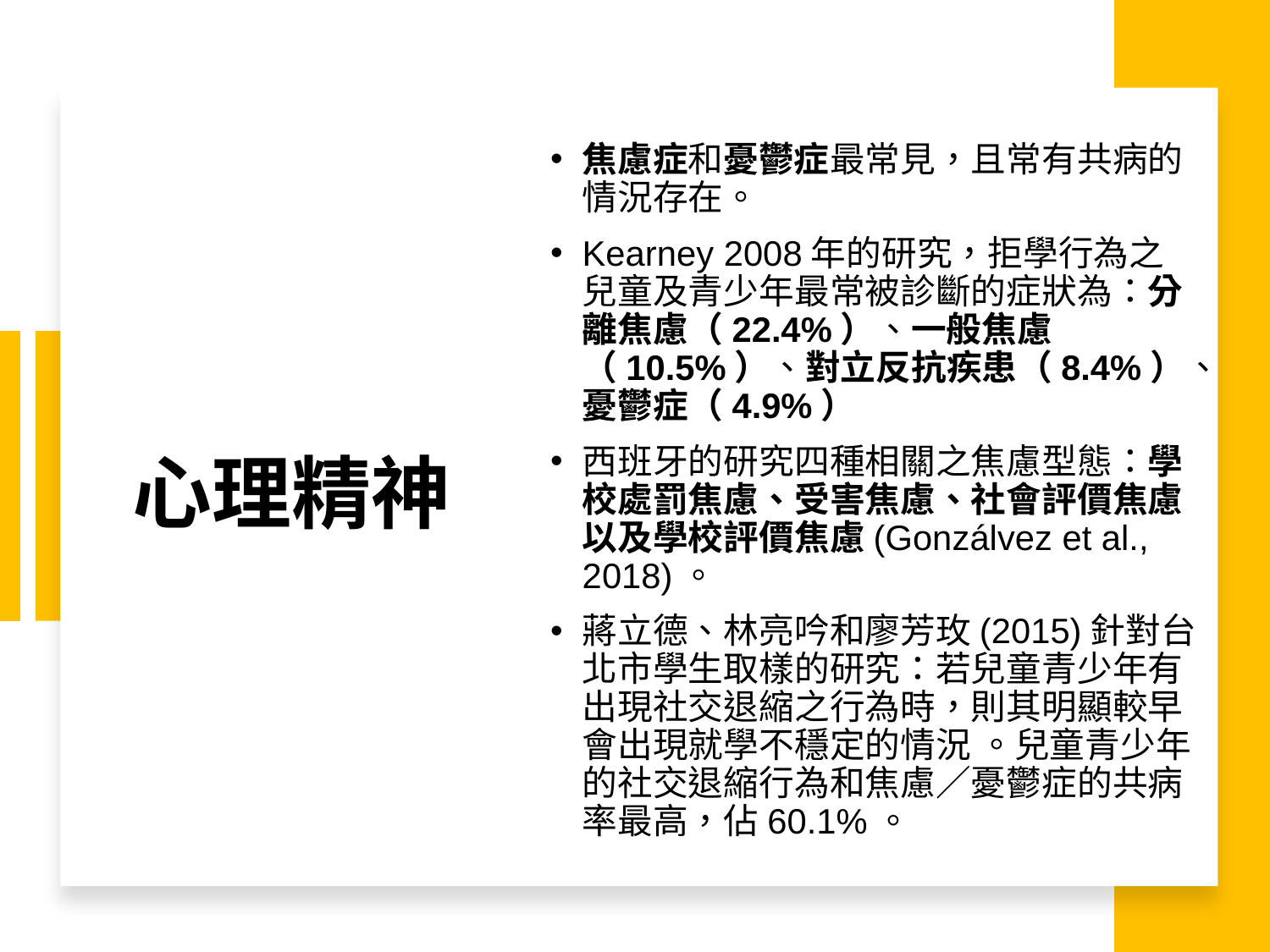

焦慮症和憂鬱症最常見，且常有共病的情況存在。
Kearney 2008年的研究，拒學行為之兒童及青少年最常被診斷的症狀為：分離焦慮（22.4%）、一般焦慮（10.5%）、對立反抗疾患（8.4%）、憂鬱症（4.9%）
西班牙的研究四種相關之焦慮型態：學校處罰焦慮、受害焦慮、社會評價焦慮以及學校評價焦慮(Gonzálvez et al., 2018)。
蔣立德、林亮吟和廖芳玫(2015)針對台北市學生取樣的研究：若兒童青少年有出現社交退縮之行為時，則其明顯較早會出現就學不穩定的情況 。兒童青少年的社交退縮行為和焦慮／憂鬱症的共病率最高，佔60.1%。
# 心理精神